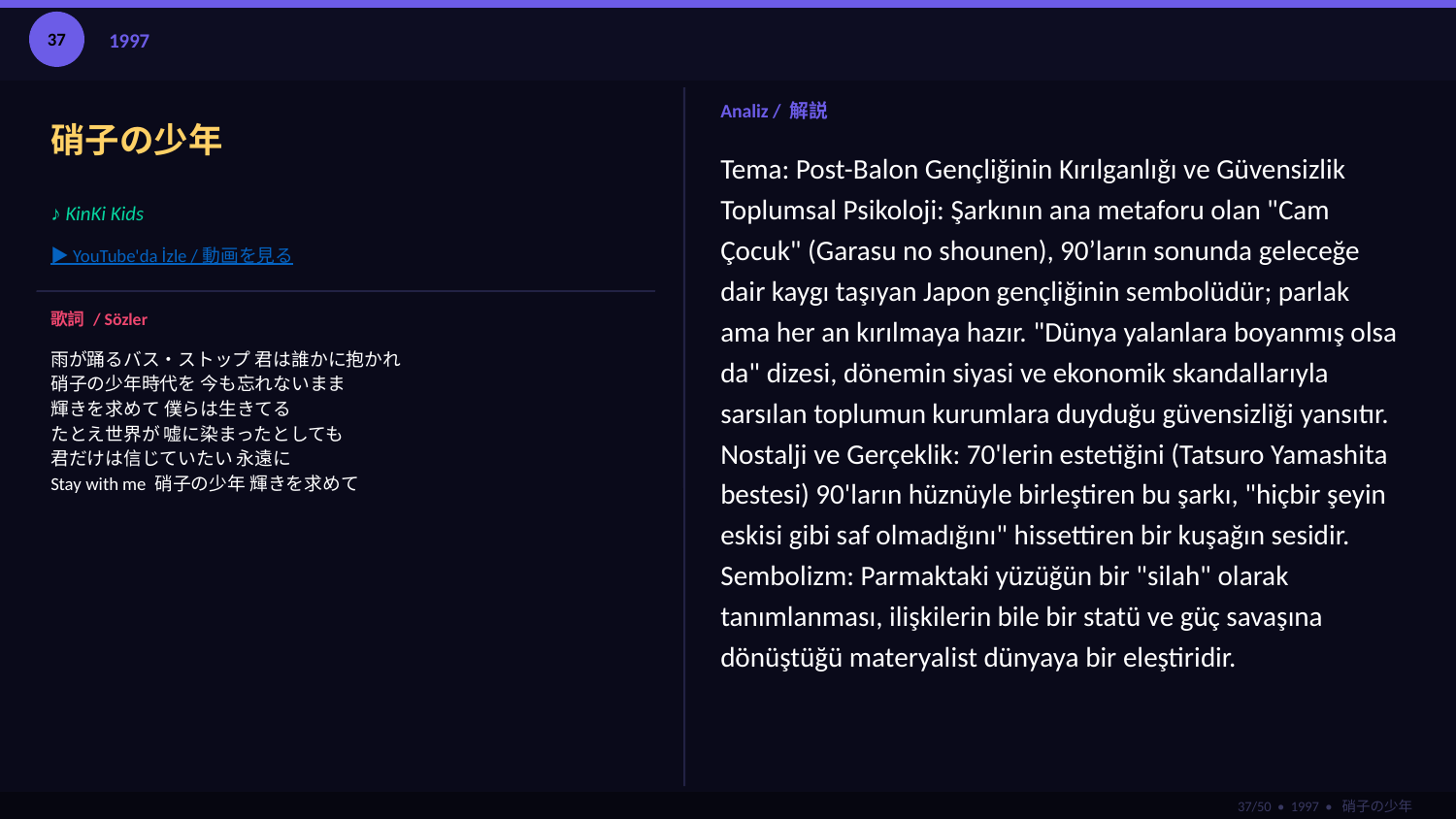

37
1997
硝子の少年

Analiz / 解説
Tema: Post-Balon Gençliğinin Kırılganlığı ve Güvensizlik
Toplumsal Psikoloji: Şarkının ana metaforu olan "Cam Çocuk" (Garasu no shounen), 90’ların sonunda geleceğe dair kaygı taşıyan Japon gençliğinin sembolüdür; parlak ama her an kırılmaya hazır. "Dünya yalanlara boyanmış olsa da" dizesi, dönemin siyasi ve ekonomik skandallarıyla sarsılan toplumun kurumlara duyduğu güvensizliği yansıtır.
Nostalji ve Gerçeklik: 70'lerin estetiğini (Tatsuro Yamashita bestesi) 90'ların hüznüyle birleştiren bu şarkı, "hiçbir şeyin eskisi gibi saf olmadığını" hissettiren bir kuşağın sesidir.
Sembolizm: Parmaktaki yüzüğün bir "silah" olarak tanımlanması, ilişkilerin bile bir statü ve güç savaşına dönüştüğü materyalist dünyaya bir eleştiridir.
♪ KinKi Kids
▶ YouTube'da İzle / 動画を見る

歌詞 / Sözler
雨が踊るバス・ストップ 君は誰かに抱かれ
硝子の少年時代を 今も忘れないまま
輝きを求めて 僕らは生きてる
たとえ世界が 嘘に染まったとしても
君だけは信じていたい 永遠に
Stay with me 硝子の少年 輝きを求めて

37/50  •  1997  •  硝子の少年